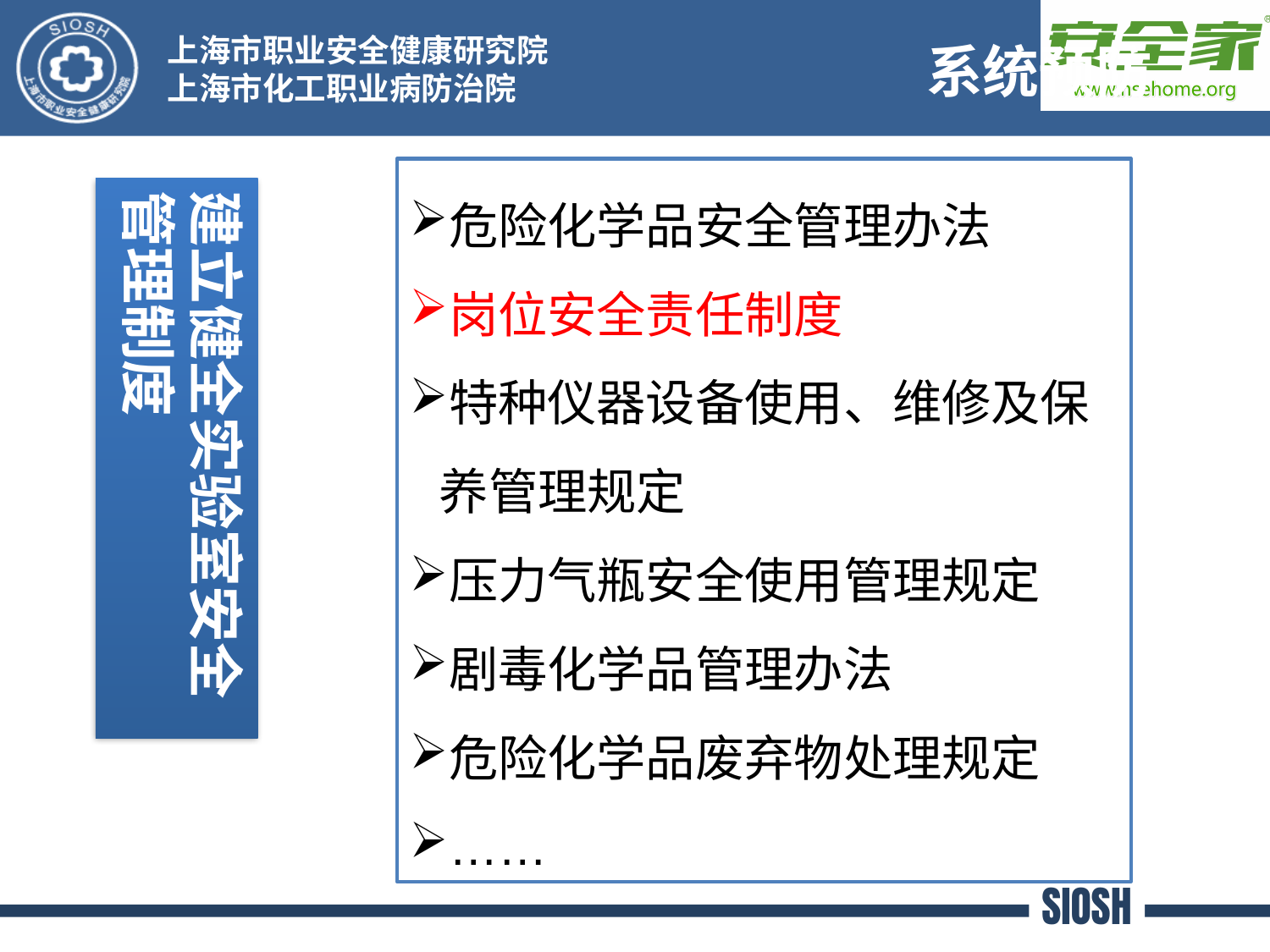

系统预防
危险化学品安全管理办法
岗位安全责任制度
特种仪器设备使用、维修及保养管理规定
压力气瓶安全使用管理规定
剧毒化学品管理办法
危险化学品废弃物处理规定
……
建立健全实验室安全管理制度